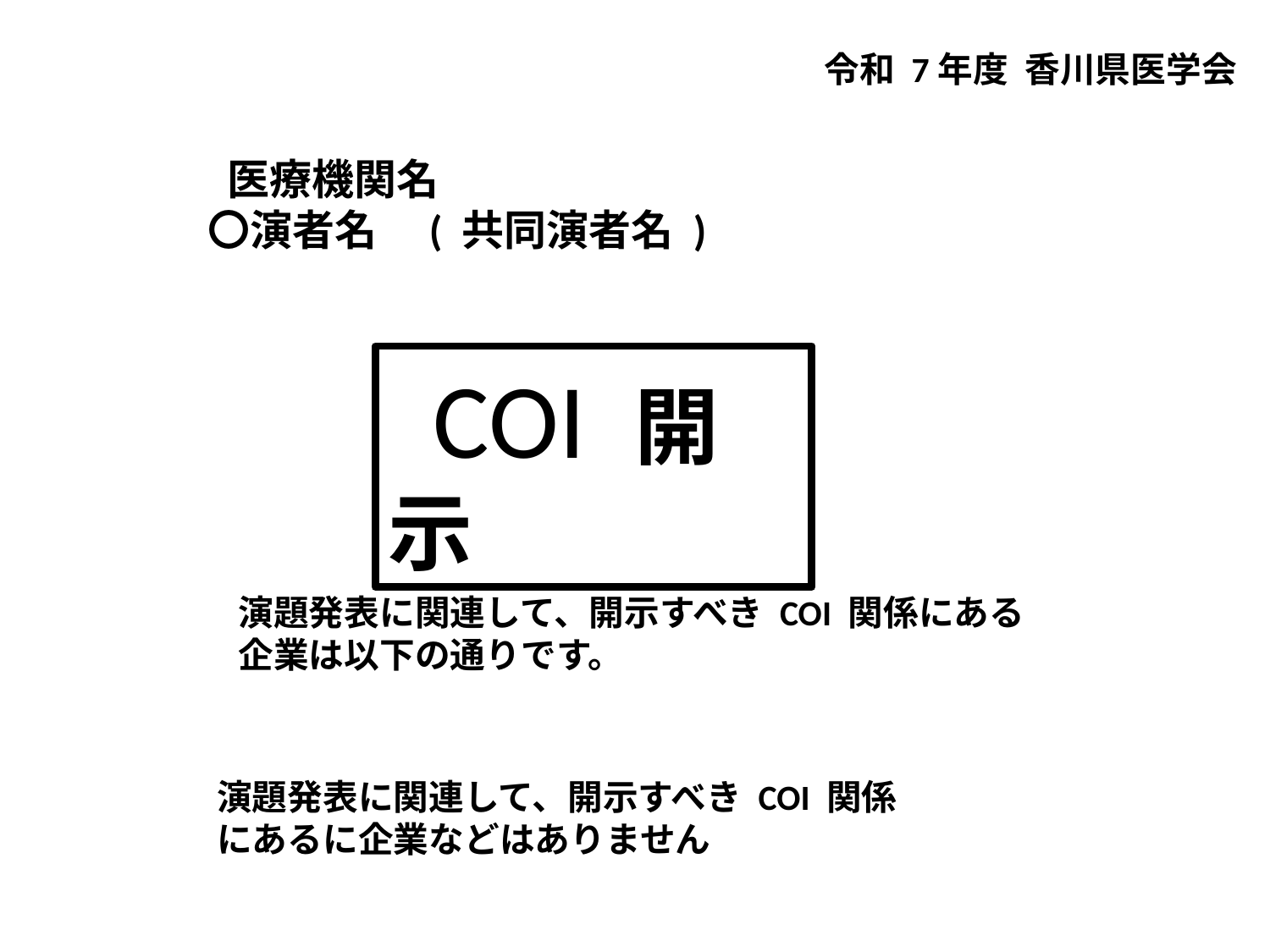

令和 7年度  香川県医学会
 医療機関名
〇演者名　( 共同演者名 )
  COI 開示
演題発表に関連して、開示すべき COI 関係にある
企業は以下の通りです。
演題発表に関連して、開示すべき COI 関係にあるに企業などはありません